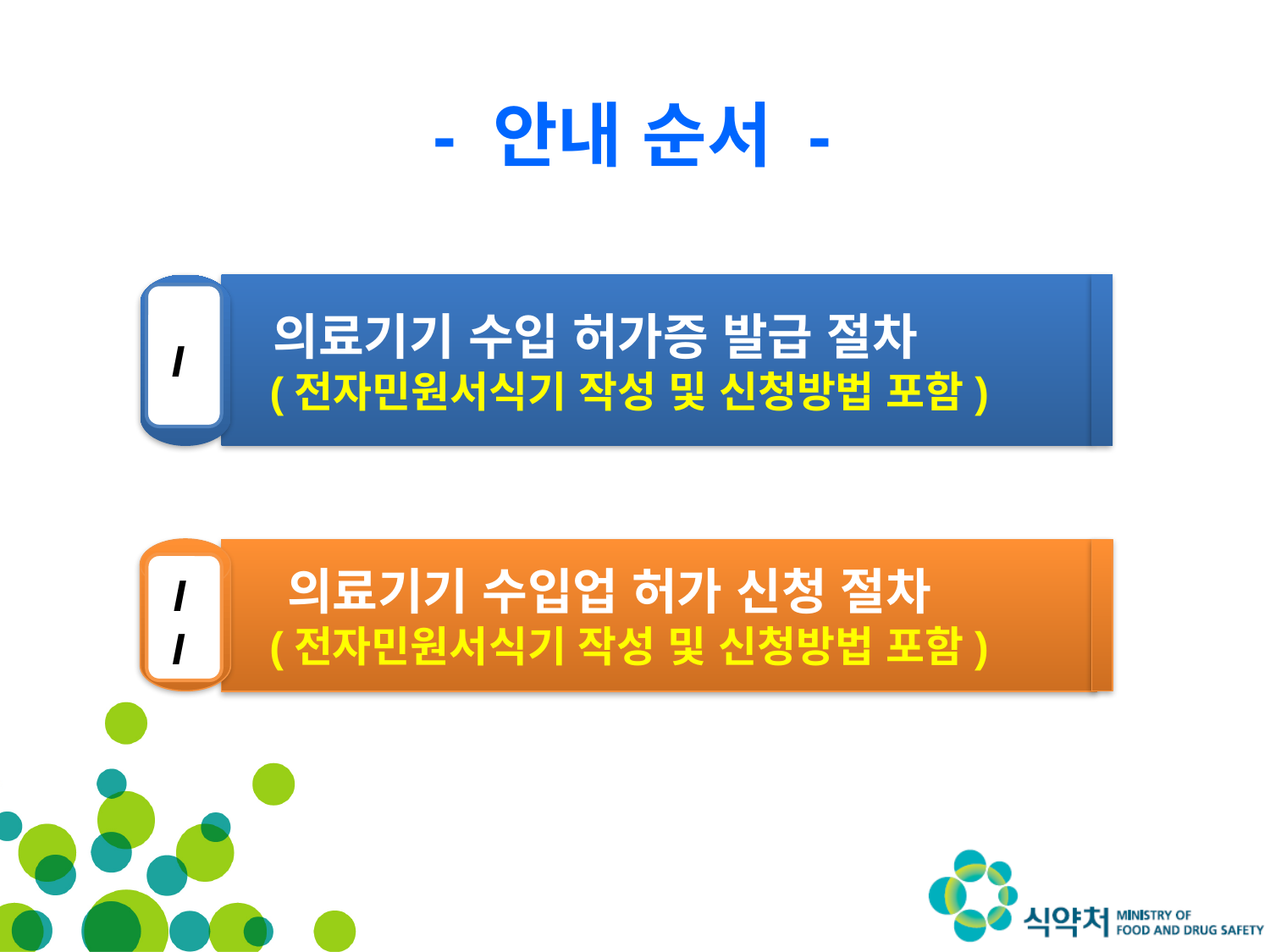

- 안내 순서 -

  의료기기 수입 허가증 발급 절차
   (전자민원서식기 작성 및 신청방법 포함)

I

   의료기기 수입업 허가 신청 절차
   (전자민원서식기 작성 및 신청방법 포함)

II